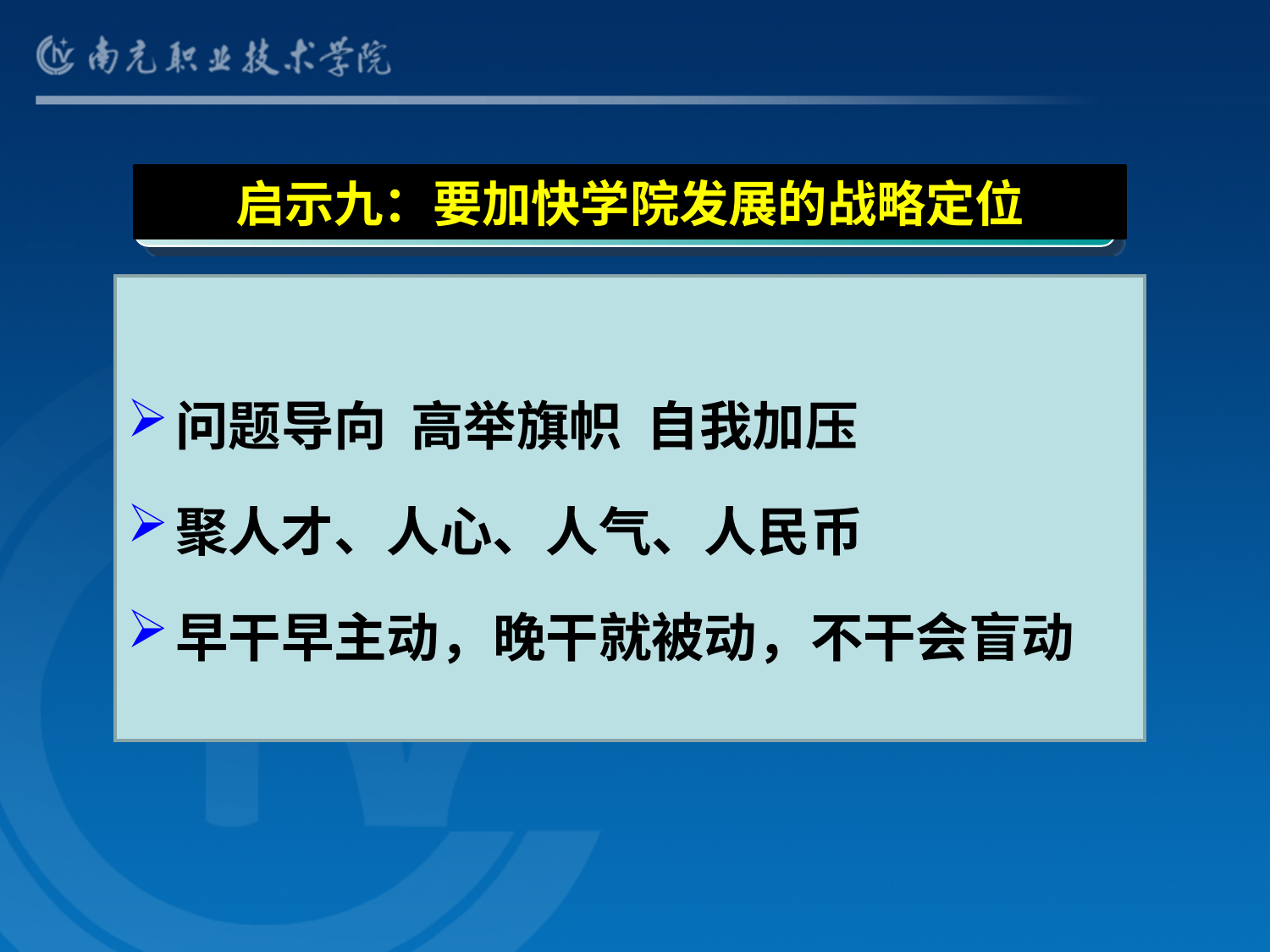

启示九：要加快学院发展的战略定位

问题导向  高举旗帜  自我加压
聚人才、人心、人气、人民币
早干早主动，晚干就被动，不干会盲动